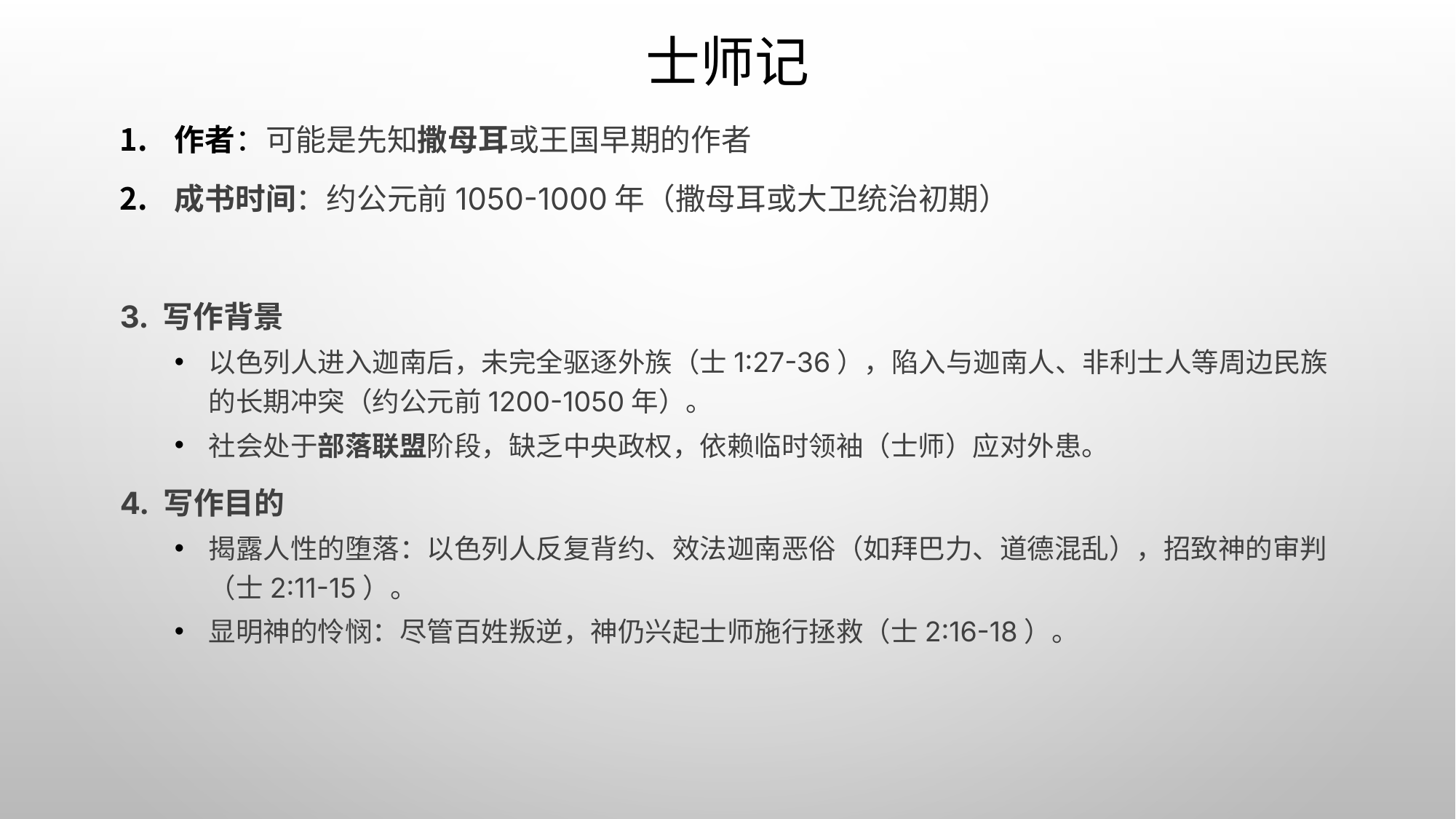

# 士师记
作者：可能是先知撒母耳或王国早期的作者
成书时间：约公元前1050-1000年（撒母耳或大卫统治初期）

3. 写作背景
以色列人进入迦南后，未完全驱逐外族（士1:27-36），陷入与迦南人、非利士人等周边民族的长期冲突（约公元前1200-1050年）。
社会处于部落联盟阶段，缺乏中央政权，依赖临时领袖（士师）应对外患。
4. 写作目的
揭露人性的堕落：以色列人反复背约、效法迦南恶俗（如拜巴力、道德混乱），招致神的审判（士2:11-15）。
显明神的怜悯：尽管百姓叛逆，神仍兴起士师施行拯救（士2:16-18）。